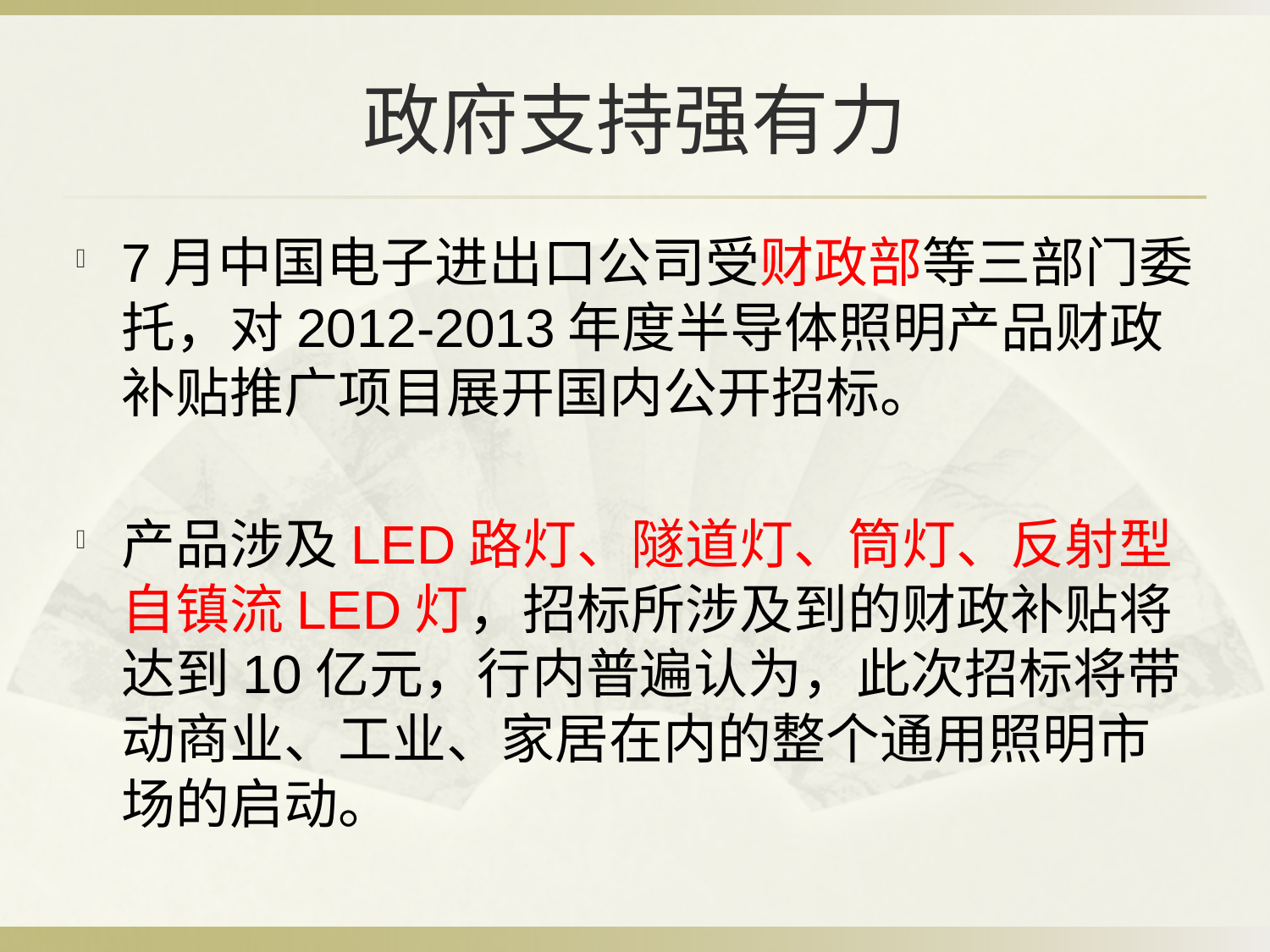

# 政府支持强有力
7月中国电子进出口公司受财政部等三部门委托，对2012-2013年度半导体照明产品财政补贴推广项目展开国内公开招标。

产品涉及LED路灯、隧道灯、筒灯、反射型自镇流LED灯，招标所涉及到的财政补贴将达到10亿元，行内普遍认为，此次招标将带动商业、工业、家居在内的整个通用照明市场的启动。